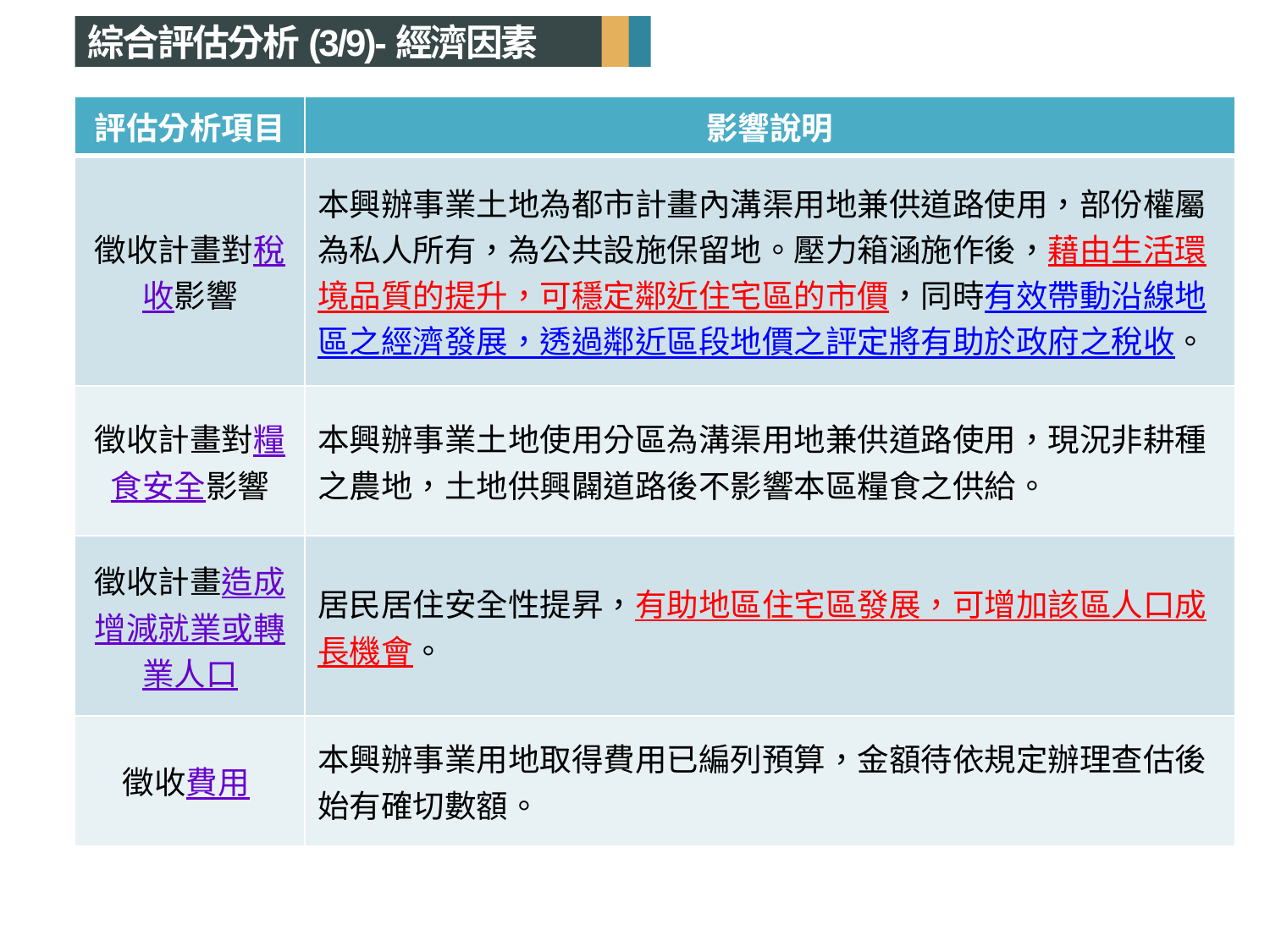

綜合評估分析(3/9)-經濟因素

| 評估分析項目 | 影響說明 |
| --- | --- |
| 徵收計畫對稅收影響 | 本興辦事業土地為都市計畫內溝渠用地兼供道路使用，部份權屬為私人所有，為公共設施保留地。壓力箱涵施作後，藉由生活環境品質的提升，可穩定鄰近住宅區的市價，同時有效帶動沿線地區之經濟發展，透過鄰近區段地價之評定將有助於政府之稅收。 |
| 徵收計畫對糧食安全影響 | 本興辦事業土地使用分區為溝渠用地兼供道路使用，現況非耕種之農地，土地供興闢道路後不影響本區糧食之供給。 |
| 徵收計畫造成增減就業或轉業人口 | 居民居住安全性提昇，有助地區住宅區發展，可增加該區人口成長機會。 |
| 徵收費用 | 本興辦事業用地取得費用已編列預算，金額待依規定辦理查估後始有確切數額。 |